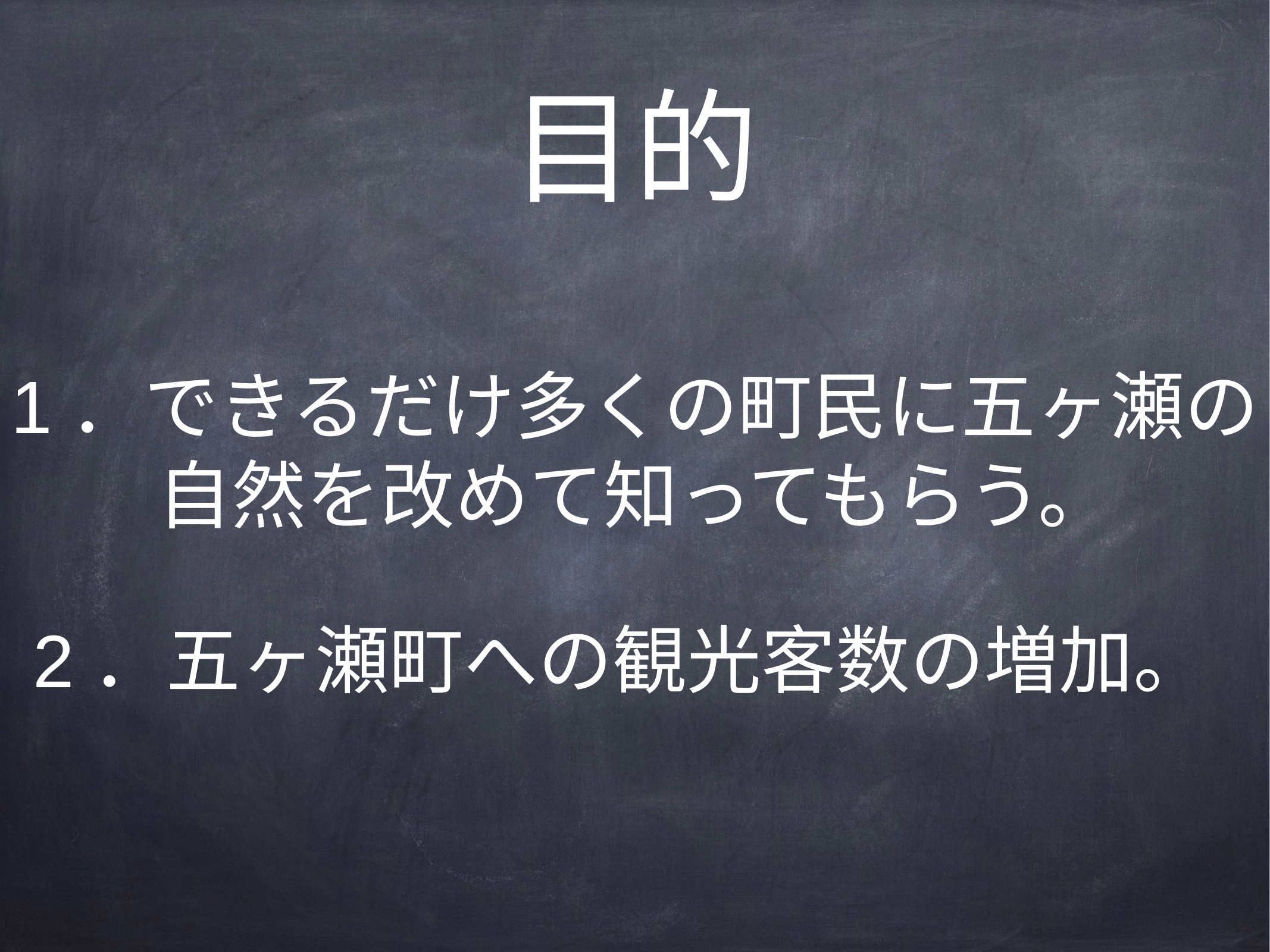

# 目的
1．できるだけ多くの町民に五ヶ瀬の
自然を改めて知ってもらう。

2．五ヶ瀬町への観光客数の増加。